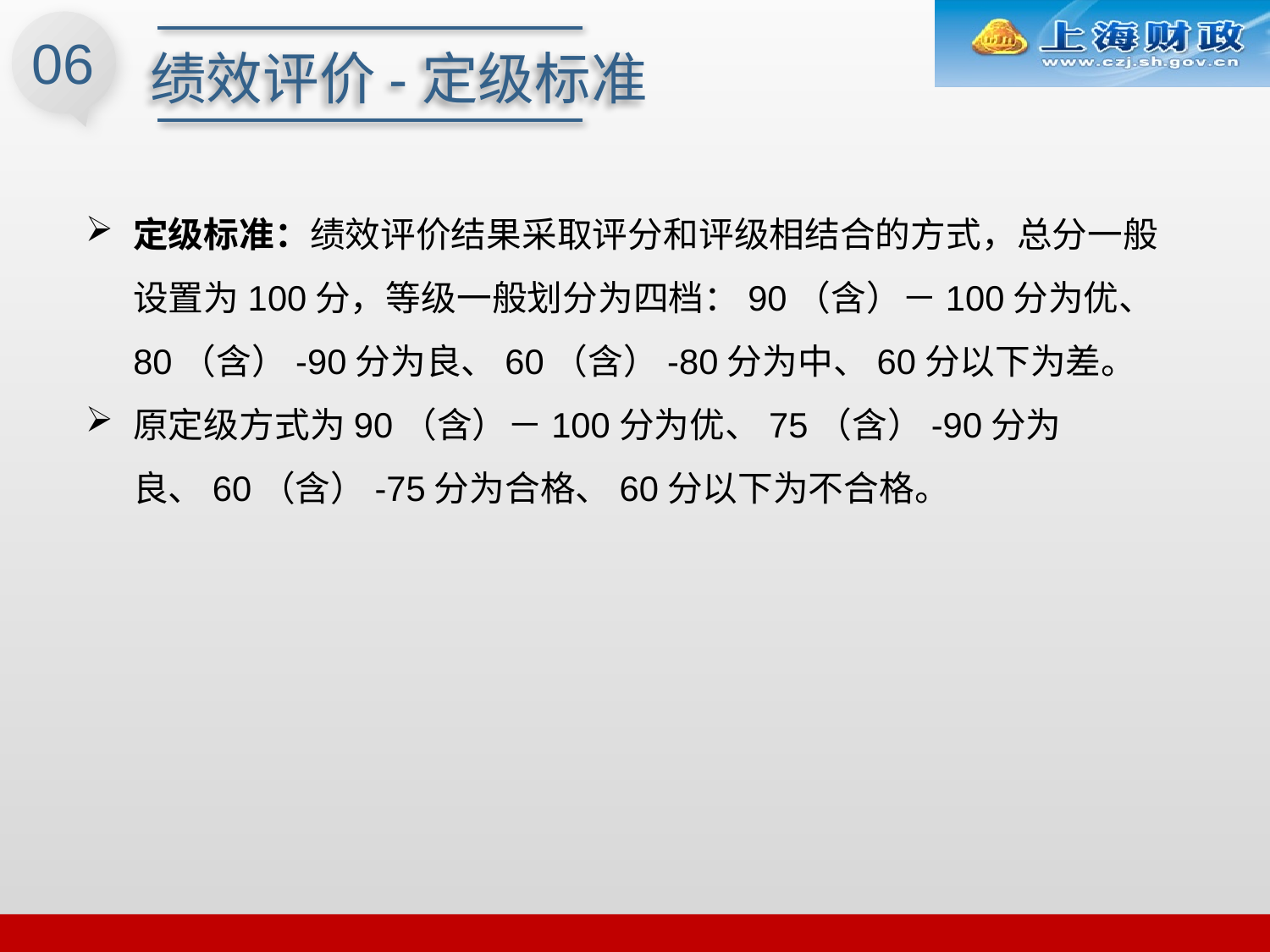

06
绩效评价-定级标准
定级标准：绩效评价结果采取评分和评级相结合的方式，总分一般设置为100分，等级一般划分为四档：90（含）－100分为优、80（含）-90分为良、60（含）-80分为中、60分以下为差。
原定级方式为90（含）－100分为优、75（含）-90分为良、60（含）-75分为合格、60分以下为不合格。